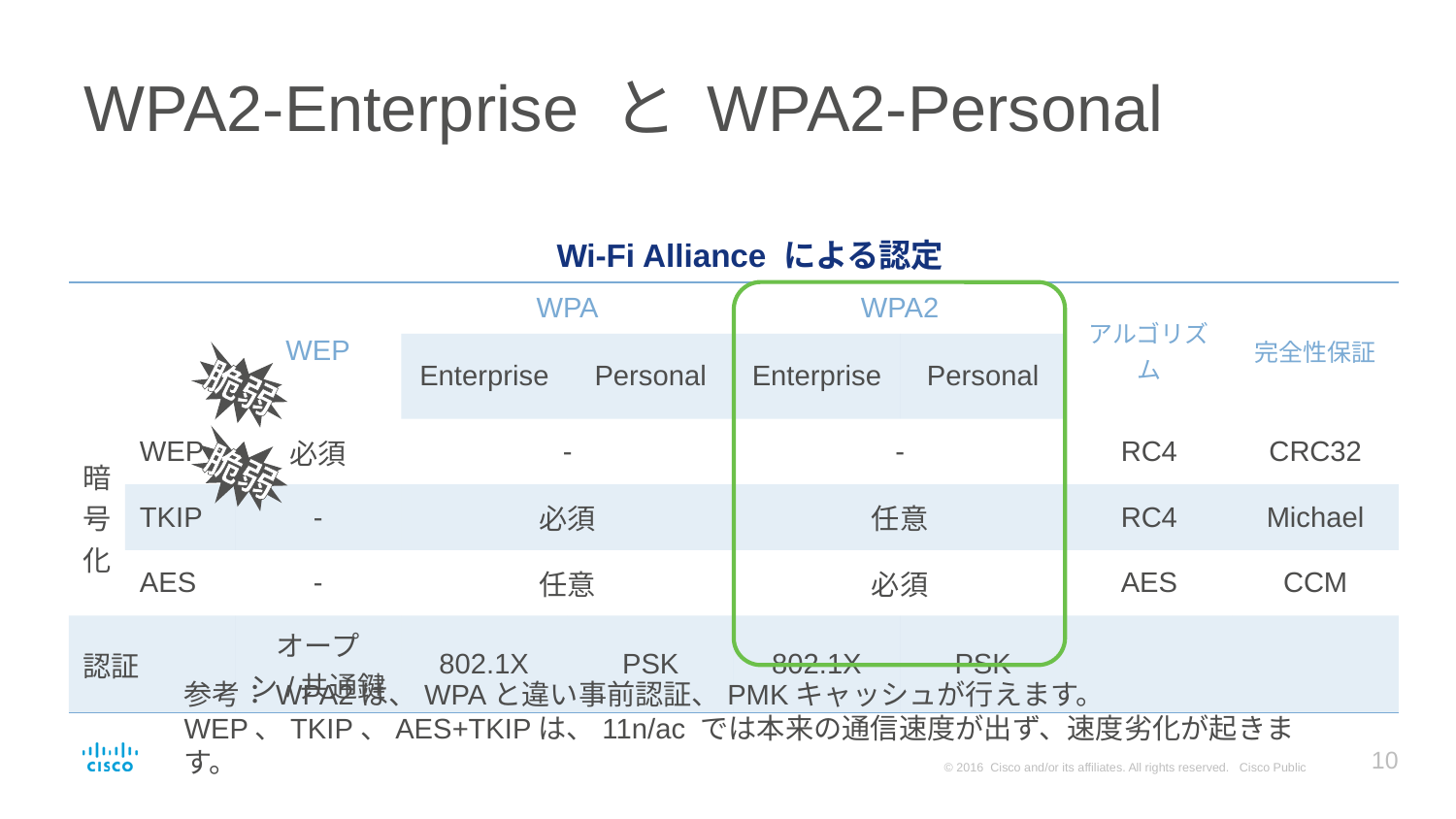

# WPA2-Enterprise と WPA2-Personal
Wi-Fi Alliance による認定

|  |  | WEP | WPA |  | WPA2 |  | アルゴリズム | 完全性保証 |
| --- | --- | --- | --- | --- | --- | --- | --- | --- |
|  |  |  | Enterprise | Personal | Enterprise | Personal |  |  |
| 暗号化 | WEP | 必須 | - |  | - |  | RC4 | CRC32 |
|  | TKIP | - | 必須 |  | 任意 |  | RC4 | Michael |
|  | AES | - | 任意 |  | 必須 |  | AES | CCM |
| 認証 |  | オープン/共通鍵 | 802.1X | PSK | 802.1X | PSK |  |  |
脆弱
脆弱
参考：WPA2は、WPAと違い事前認証、PMKキャッシュが行えます。
WEP、TKIP、AES+TKIPは、11n/ac では本来の通信速度が出ず、速度劣化が起きます。